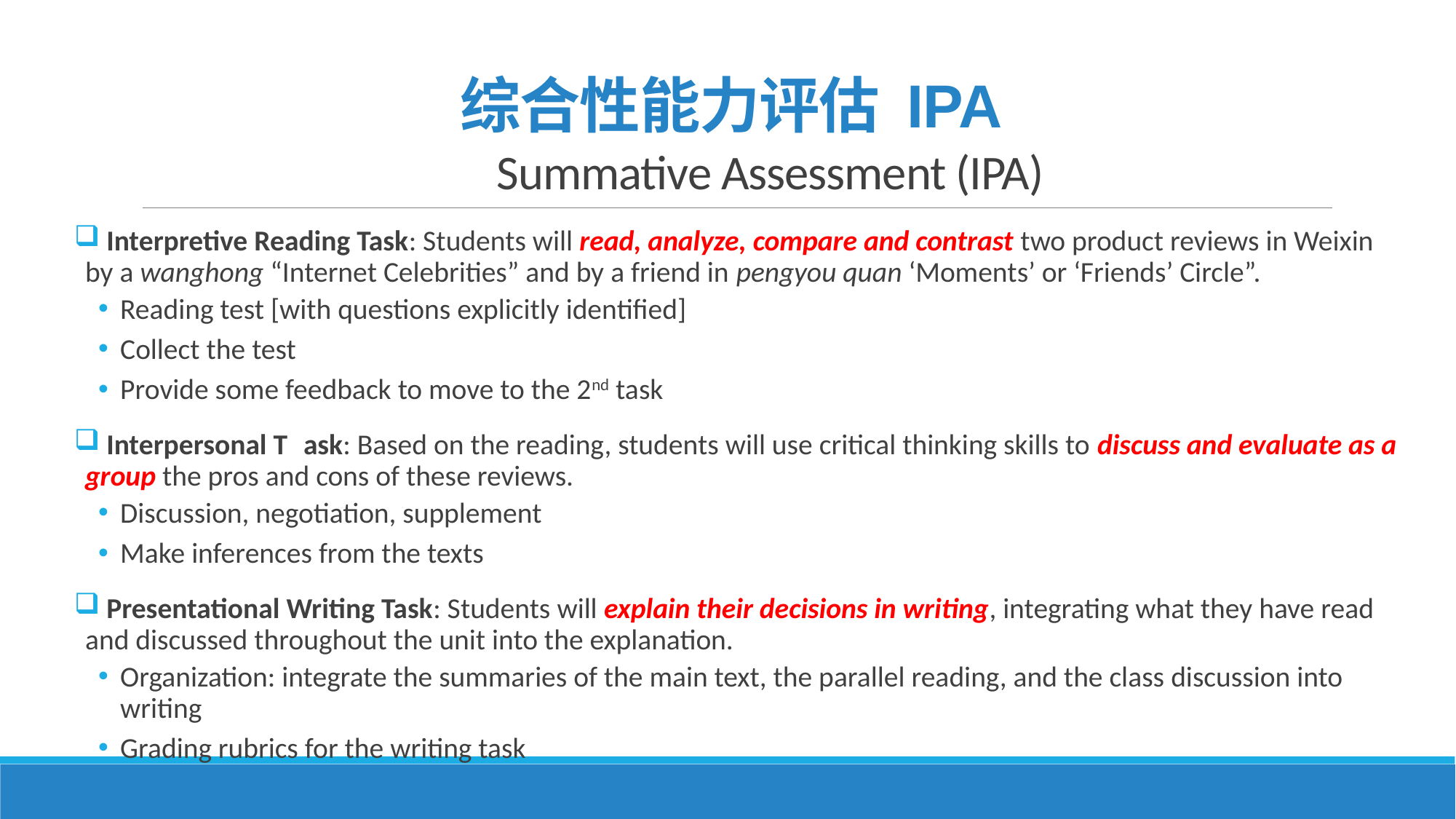

# 综合性能力评估 IPA Summative Assessment (IPA)
 Interpretive Reading Task: Students will read, analyze, compare and contrast two product reviews in Weixin by a wanghong “Internet Celebrities” and by a friend in pengyou quan ‘Moments’ or ‘Friends’ Circle”.
Reading test [with questions explicitly identified]
Collect the test
Provide some feedback to move to the 2nd task
 Interpersonal T	ask: Based on the reading, students will use critical thinking skills to discuss and evaluate as a group the pros and cons of these reviews.
Discussion, negotiation, supplement
Make inferences from the texts
 Presentational Writing Task: Students will explain their decisions in writing, integrating what they have read and discussed throughout the unit into the explanation.
Organization: integrate the summaries of the main text, the parallel reading, and the class discussion into writing
Grading rubrics for the writing task